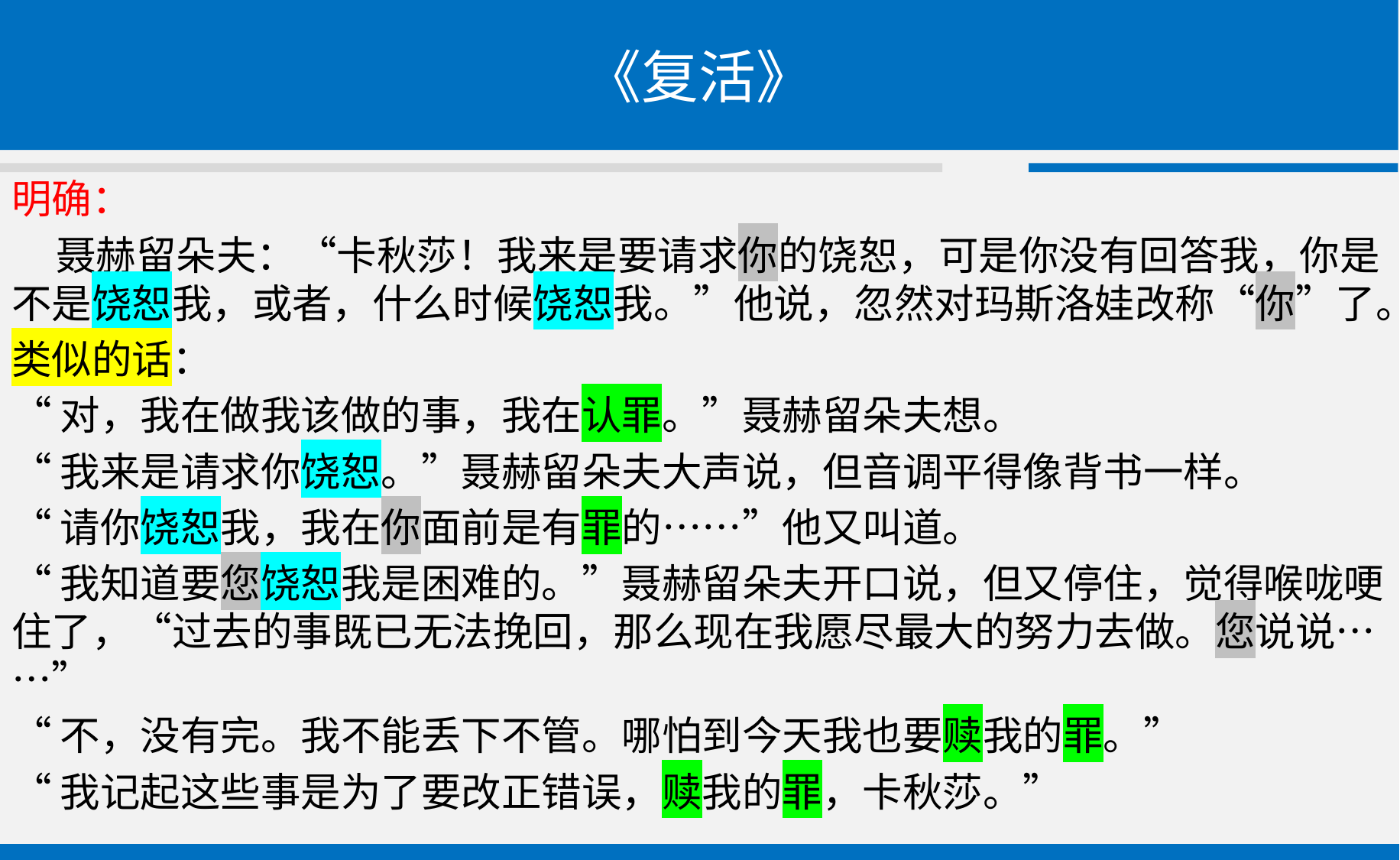

# 《复活》
明确：
    聂赫留朵夫：“卡秋莎！我来是要请求你的饶恕，可是你没有回答我，你是不是饶恕我，或者，什么时候饶恕我。”他说，忽然对玛斯洛娃改称“你”了。
类似的话：
“对，我在做我该做的事，我在认罪。”聂赫留朵夫想。
“我来是请求你饶恕。”聂赫留朵夫大声说，但音调平得像背书一样。
“请你饶恕我，我在你面前是有罪的……”他又叫道。
“我知道要您饶恕我是困难的。”聂赫留朵夫开口说，但又停住，觉得喉咙哽住了，“过去的事既已无法挽回，那么现在我愿尽最大的努力去做。您说说……”
“不，没有完。我不能丢下不管。哪怕到今天我也要赎我的罪。”
“我记起这些事是为了要改正错误，赎我的罪，卡秋莎。”